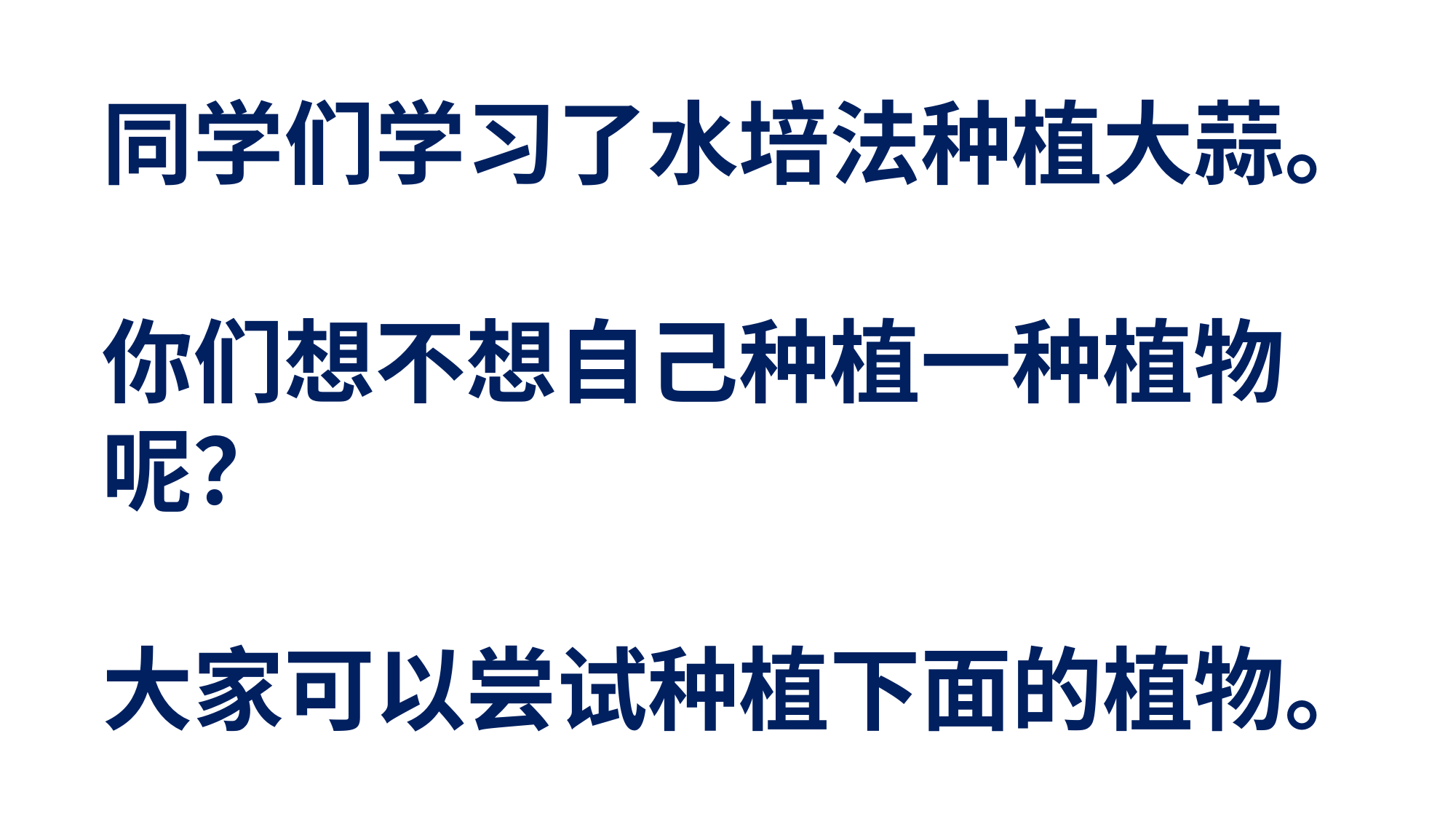

同学们学习了水培法种植大蒜。

你们想不想自己种植一种植物呢？

大家可以尝试种植下面的植物。